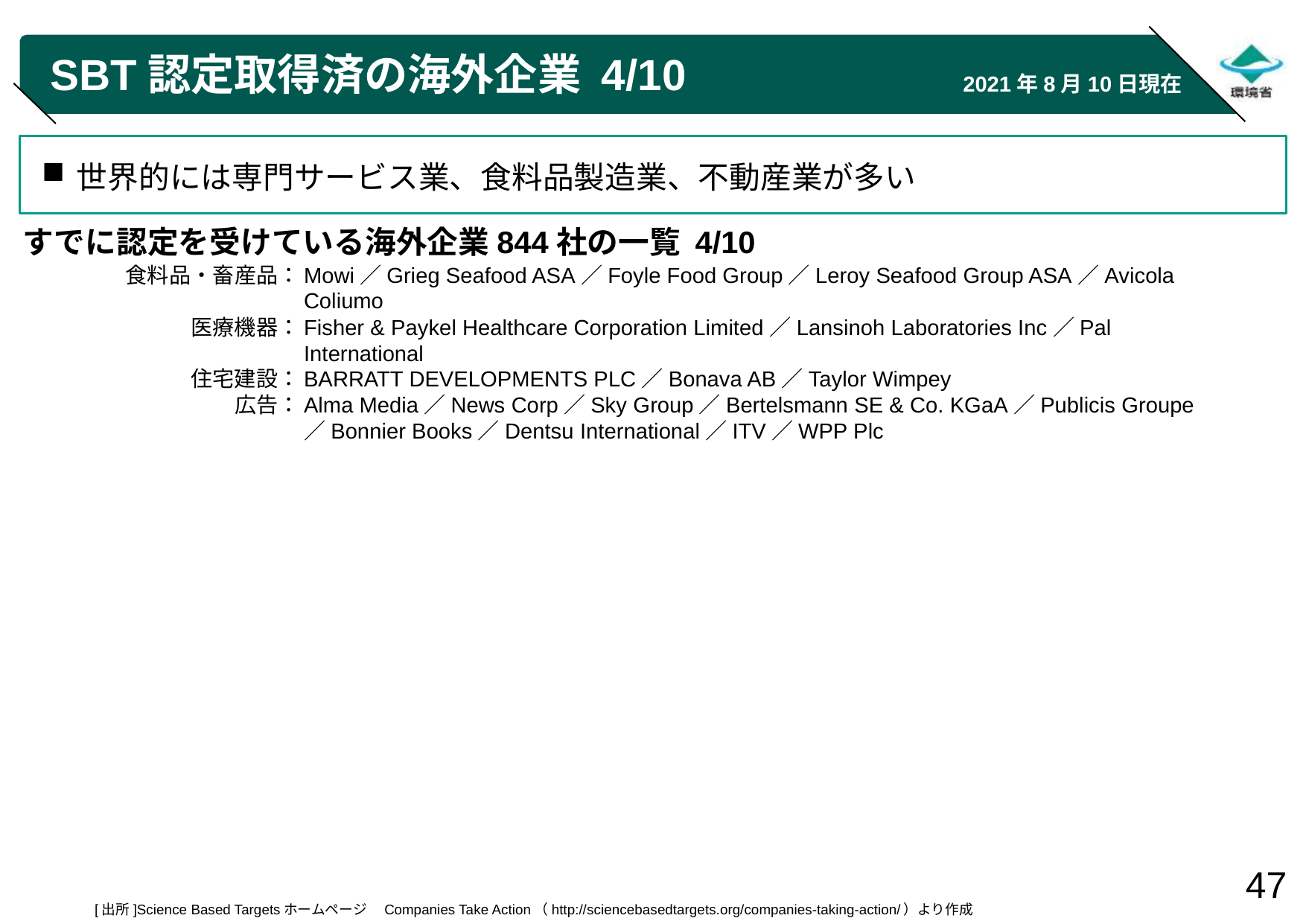

# SBT認定取得済の海外企業 4/10
2021年8月10日現在
世界的には専門サービス業、食料品製造業、不動産業が多い
すでに認定を受けている海外企業844社の一覧 4/10
食料品・畜産品：

医療機器：

住宅建設：
広告：

Mowi／Grieg Seafood ASA／Foyle Food Group／Leroy Seafood Group ASA／Avicola Coliumo
Fisher & Paykel Healthcare Corporation Limited／Lansinoh Laboratories Inc／Pal International
BARRATT DEVELOPMENTS PLC／Bonava AB／Taylor Wimpey
Alma Media／News Corp／Sky Group／Bertelsmann SE & Co. KGaA／Publicis Groupe／Bonnier Books／Dentsu International／ITV／WPP Plc
[出所]Science Based Targetsホームページ　Companies Take Action（http://sciencebasedtargets.org/companies-taking-action/）より作成